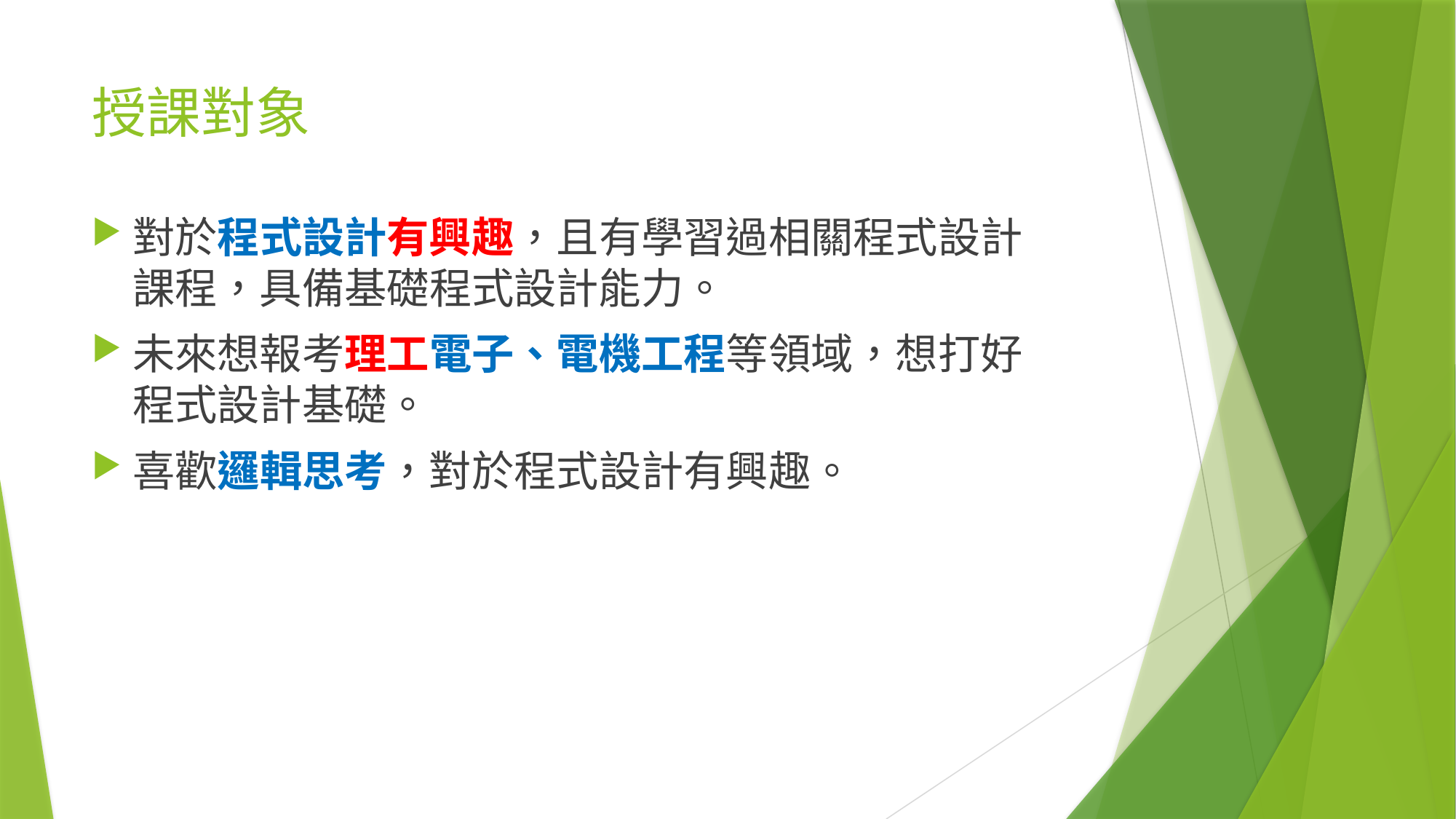

# 授課對象
對於程式設計有興趣，且有學習過相關程式設計課程，具備基礎程式設計能力。
未來想報考理工電子、電機工程等領域，想打好程式設計基礎。
喜歡邏輯思考，對於程式設計有興趣。